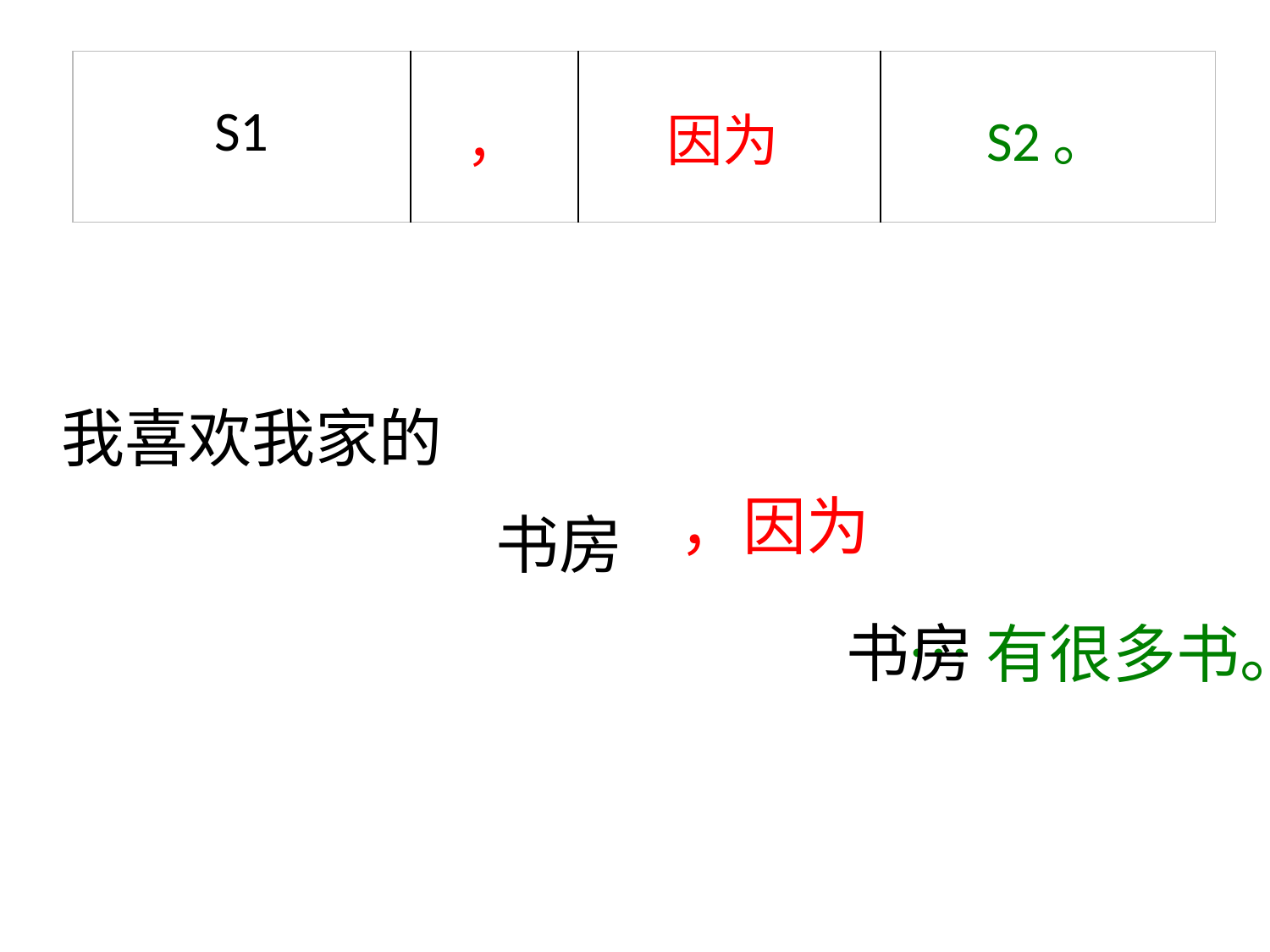

| S1 | ， | 因为 | S2。 |
| --- | --- | --- | --- |
我喜欢我家的
，因为
书房
书房
…有很多书。